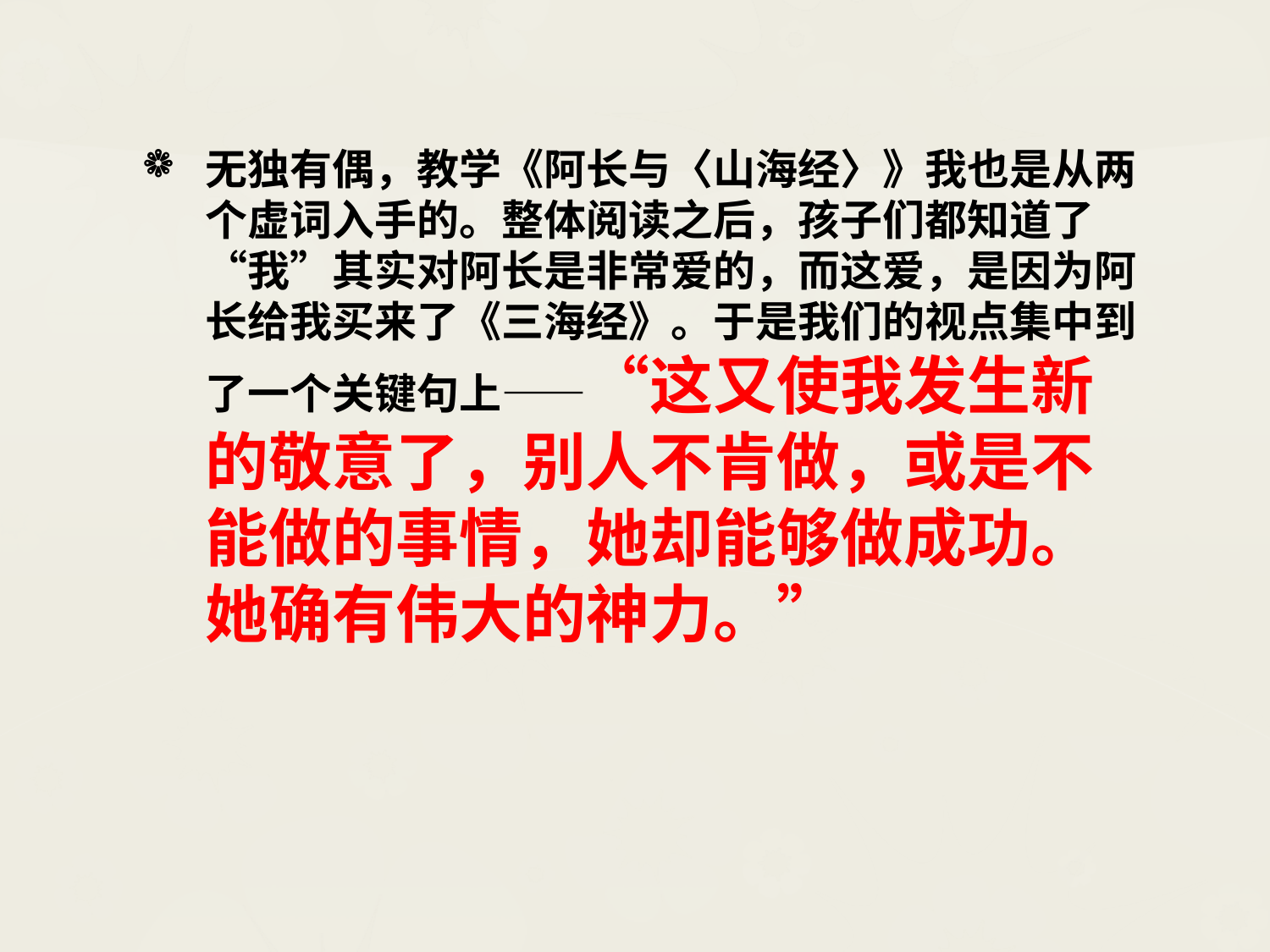

#
无独有偶，教学《阿长与〈山海经〉》我也是从两个虚词入手的。整体阅读之后，孩子们都知道了“我”其实对阿长是非常爱的，而这爱，是因为阿长给我买来了《三海经》。于是我们的视点集中到了一个关键句上——“这又使我发生新的敬意了，别人不肯做，或是不能做的事情，她却能够做成功。她确有伟大的神力。”